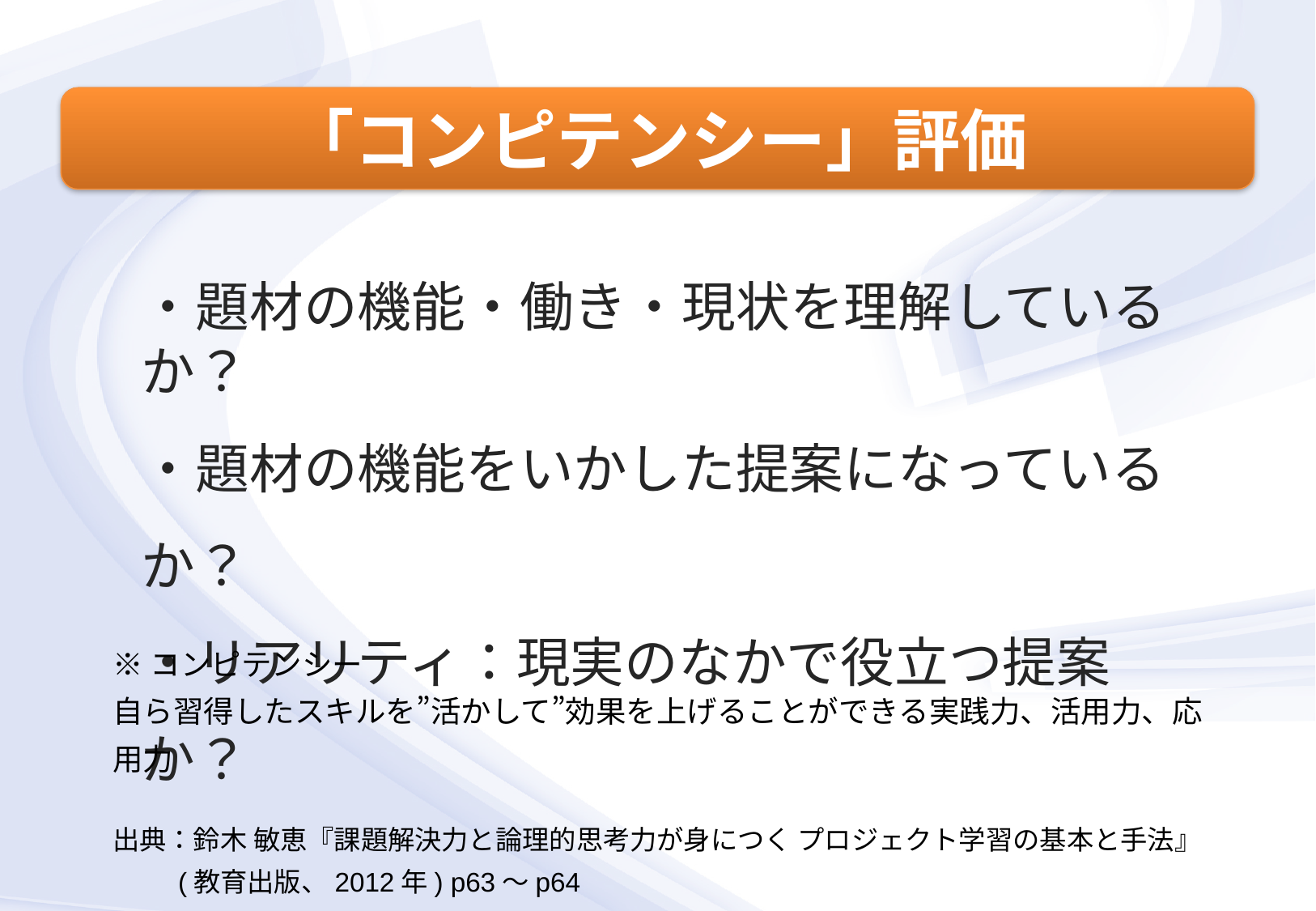

#
「コンピテンシー」評価
・題材の機能・働き・現状を理解しているか？
・題材の機能をいかした提案になっているか？
・リアリティ：現実のなかで役立つ提案か？
※コンピテンシー
自ら習得したスキルを”活かして”効果を上げることができる実践力、活用力、応用力

出典：鈴木 敏恵『課題解決力と論理的思考力が身につく プロジェクト学習の基本と手法』
(教育出版、2012年) p63〜p64